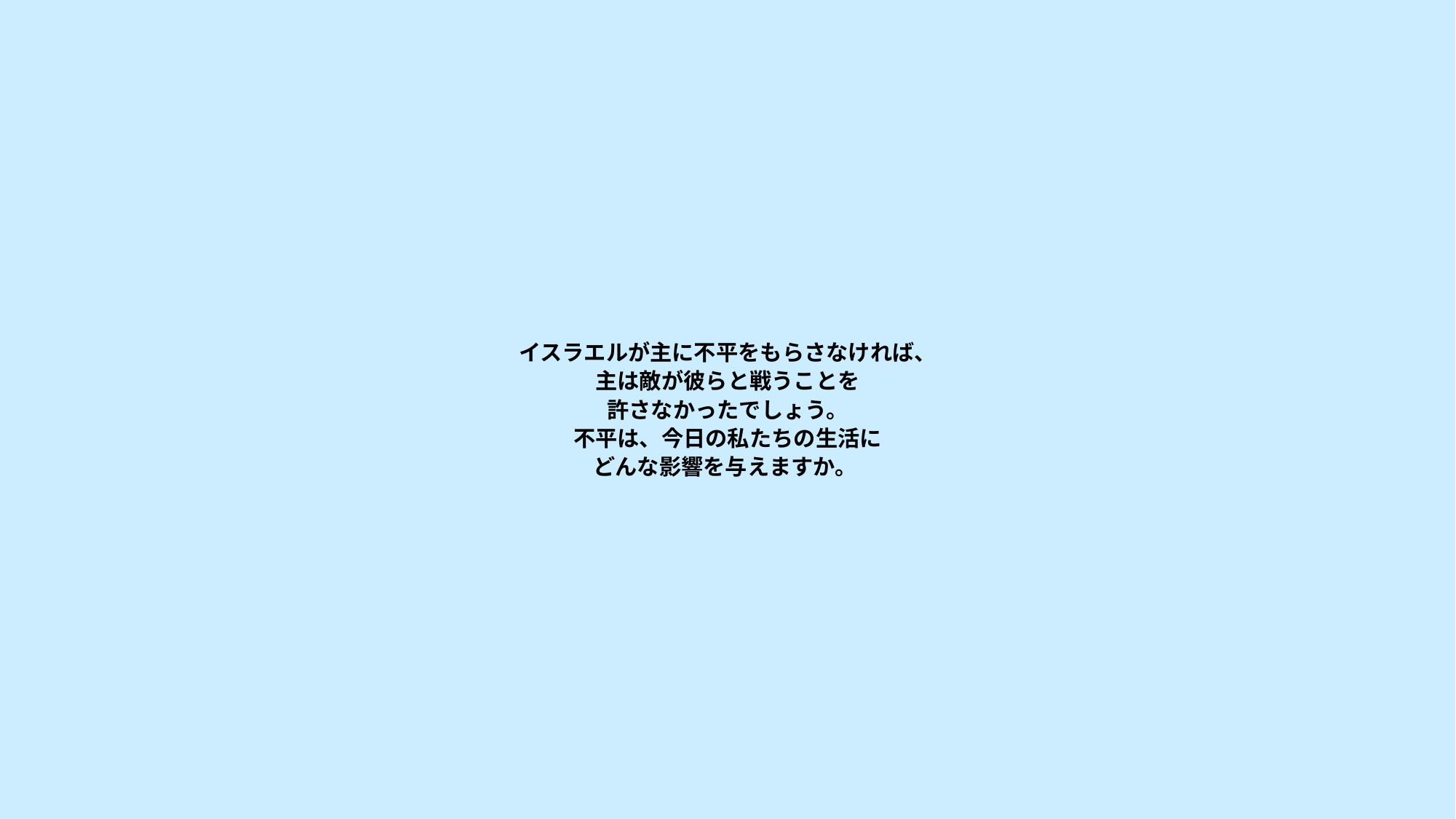

# イスラエルが主に不平をもらさなければ、 主は敵が彼らと戦うことを 許さなかったでしょう。 不平は、今日の私たちの生活に どんな影響を与えますか。